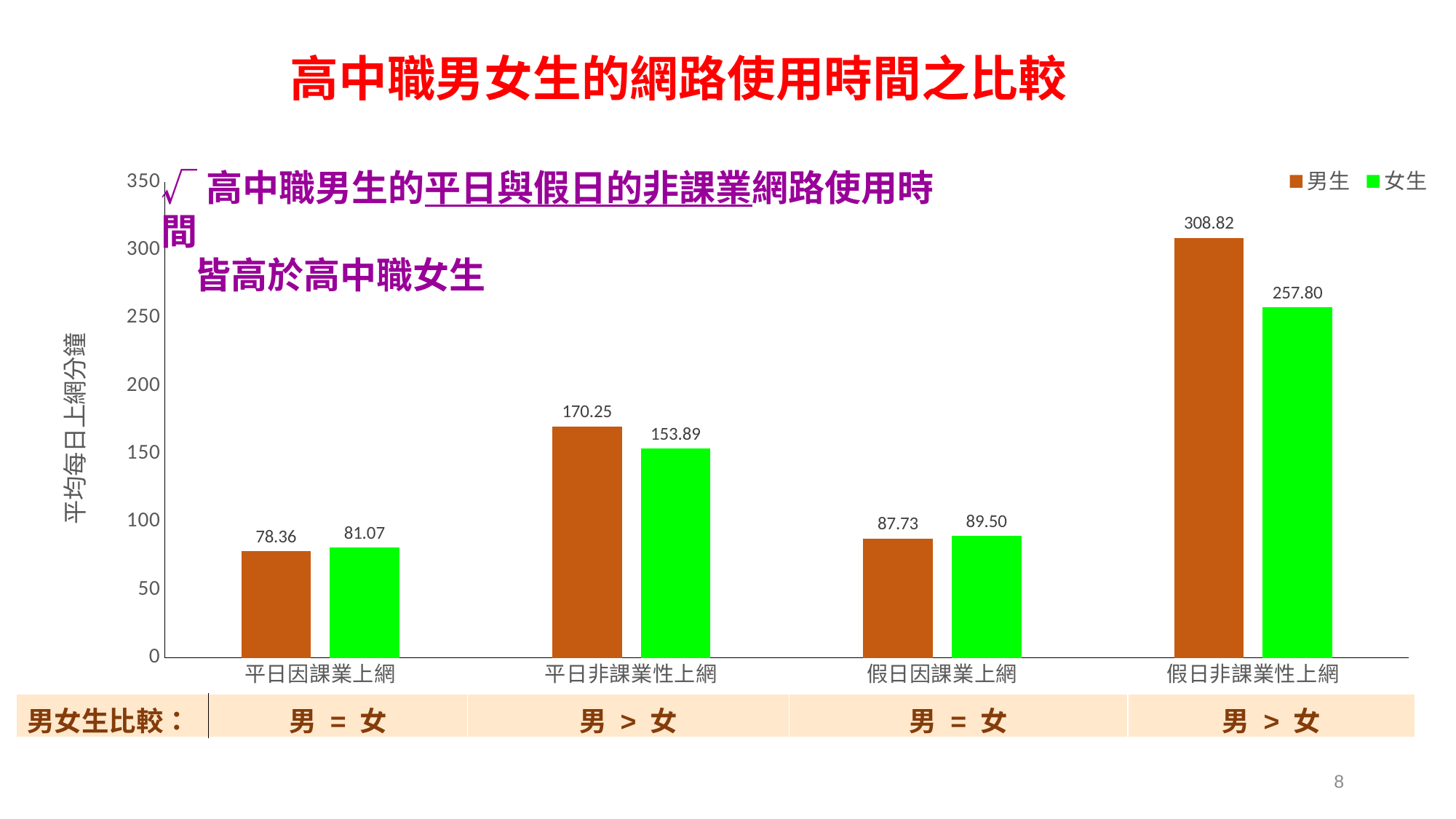

# 高中職男女生的網路使用時間之比較

### Chart

| Category | 男生 | 女生 |
|---|---|---|
| 平日因課業上網 | 78.35738142952572 | 81.07431133888532 |
| 平日非課業性上網 | 170.25350233488993 | 153.89352148813342 |
| 假日因課業上網 | 87.73110367892977 | 89.49678663239075 |
| 假日非課業性上網 | 308.8150867823765 | 257.80450160771704 |
√高中職男生的平日與假日的非課業網路使用時間
   皆高於高中職女生
| 男女生比較： | 男 = 女 | 男 > 女 | 男 = 女 | 男 > 女 |
| --- | --- | --- | --- | --- |
8